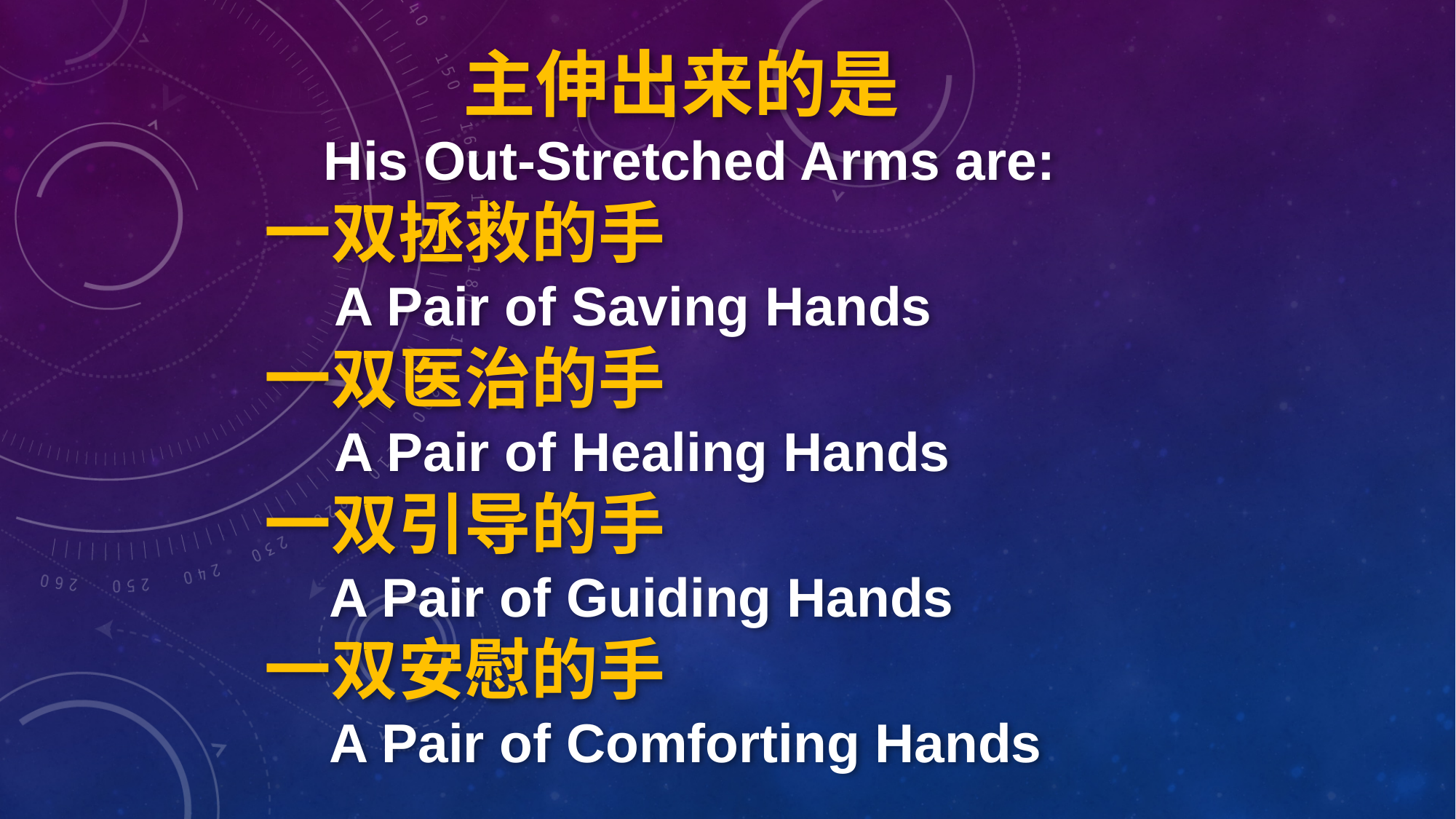

主伸出来的是
His Out-Stretched Arms are:
一双拯救的手
A Pair of Saving Hands
一双医治的手
A Pair of Healing Hands
一双引导的手
A Pair of Guiding Hands
一双安慰的手
A Pair of Comforting Hands